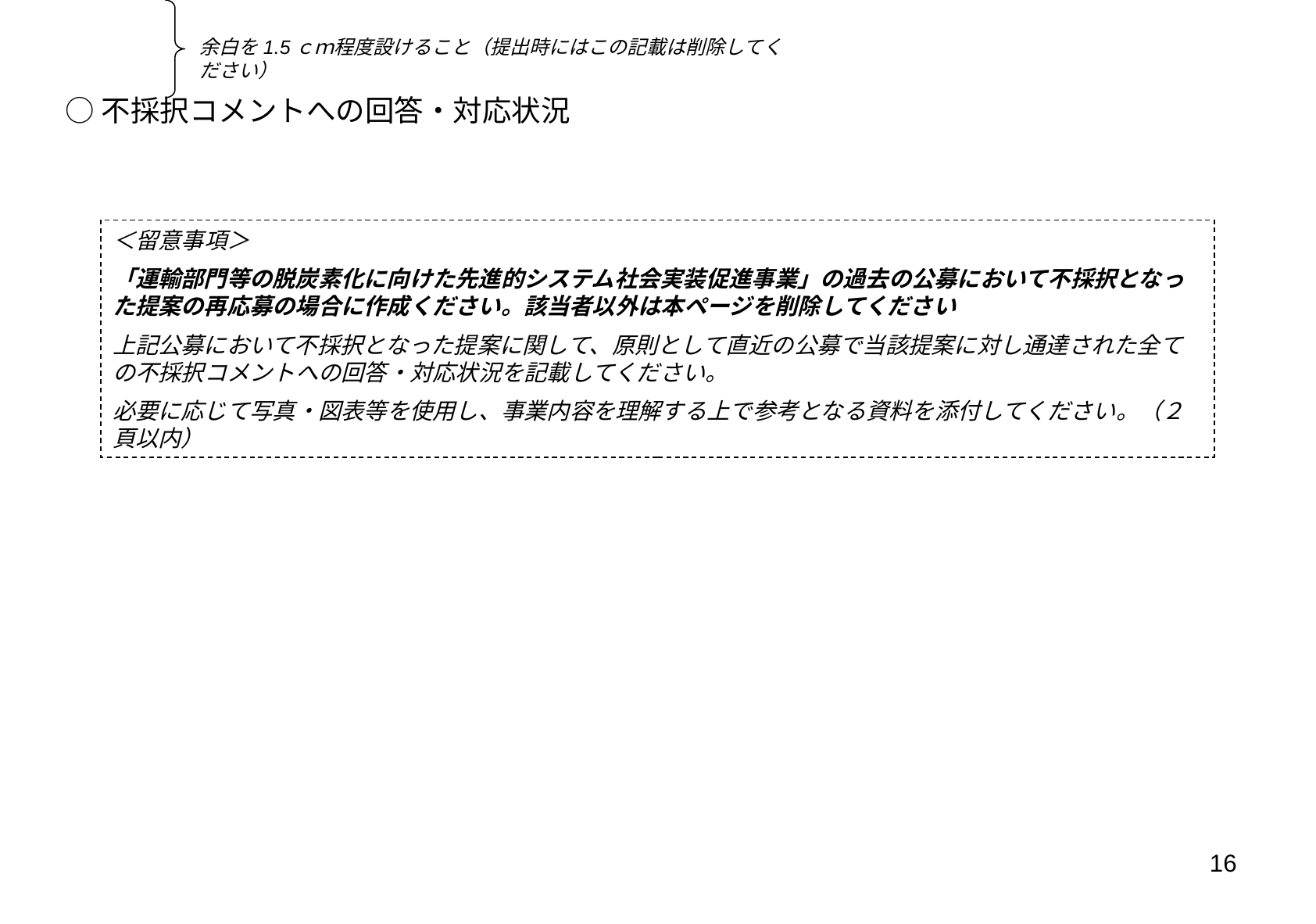

余白を1.5ｃｍ程度設けること（提出時にはこの記載は削除してください）
○不採択コメントへの回答・対応状況
＜留意事項＞
「運輸部門等の脱炭素化に向けた先進的システム社会実装促進事業」の過去の公募において不採択となった提案の再応募の場合に作成ください。該当者以外は本ページを削除してください
上記公募において不採択となった提案に関して、原則として直近の公募で当該提案に対し通達された全ての不採択コメントへの回答・対応状況を記載してください。
必要に応じて写真・図表等を使用し、事業内容を理解する上で参考となる資料を添付してください。（２頁以内）
16